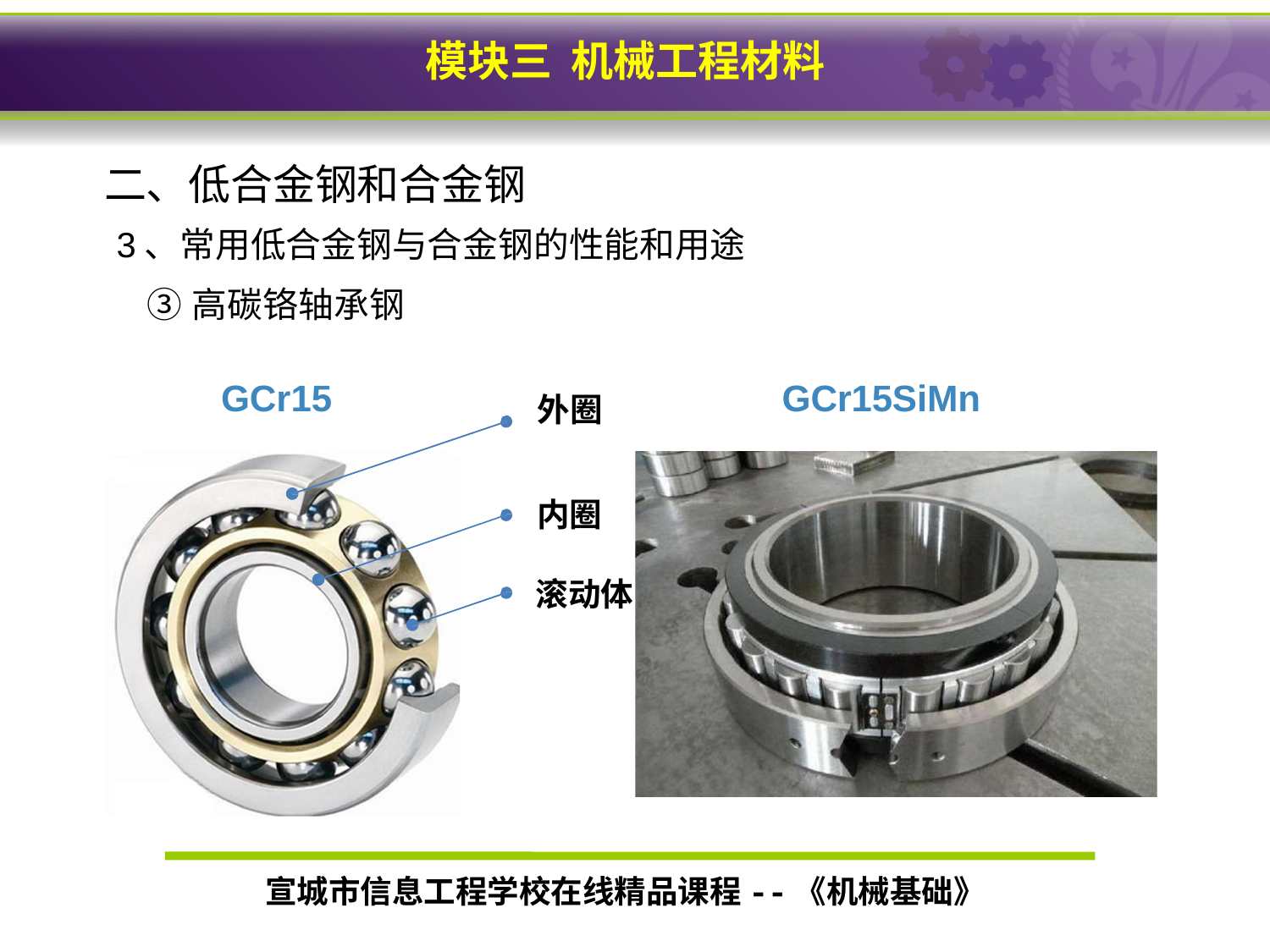

# 二、低合金钢和合金钢
3、常用低合金钢与合金钢的性能和用途
③高碳铬轴承钢
GCr15
GCr15SiMn
外圈

内圈

滚动体